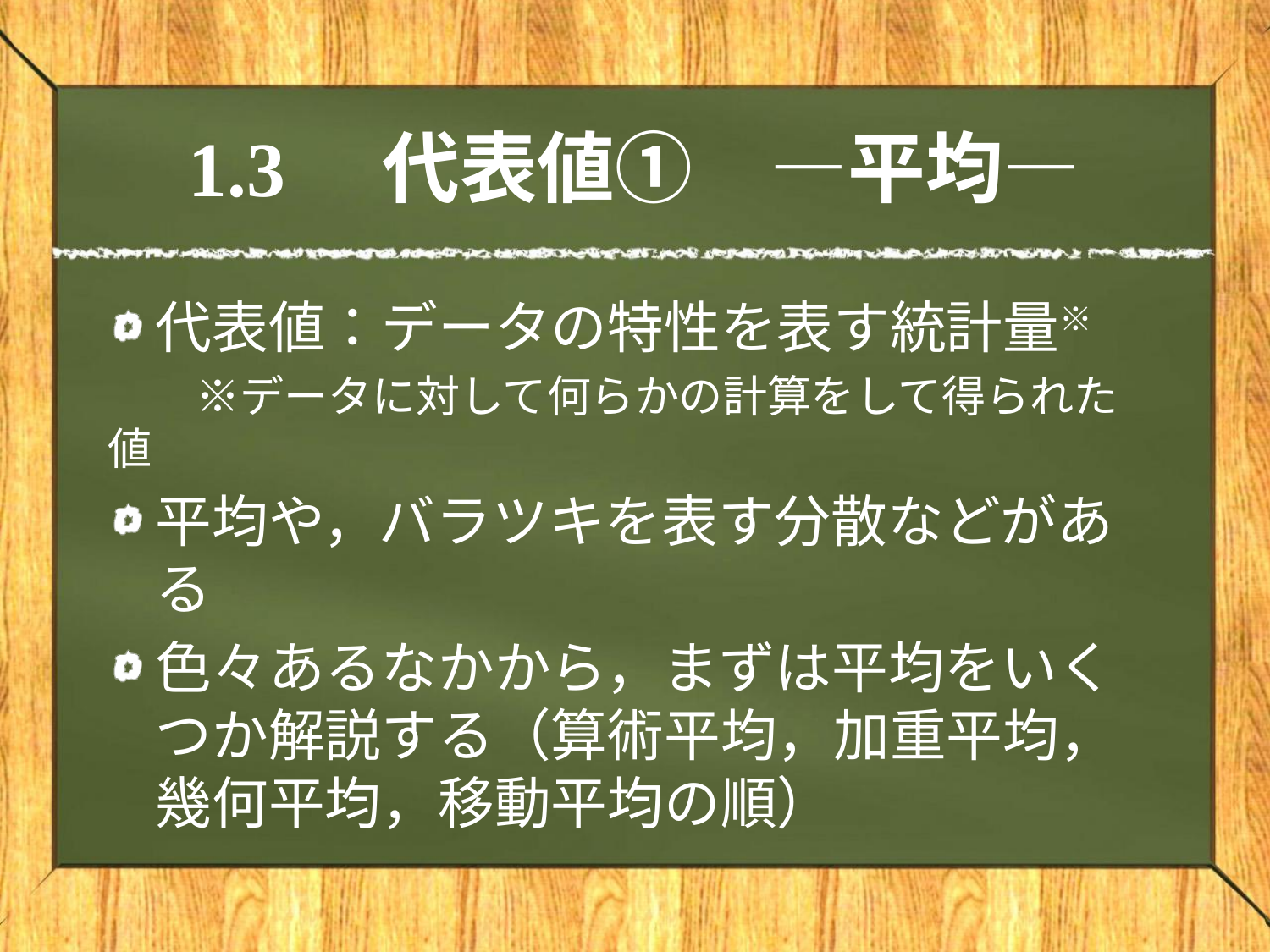

# 1.3　代表値①　―平均―
代表値：データの特性を表す統計量※
　　※データに対して何らかの計算をして得られた値
平均や，バラツキを表す分散などがある
色々あるなかから，まずは平均をいくつか解説する（算術平均，加重平均，幾何平均，移動平均の順）